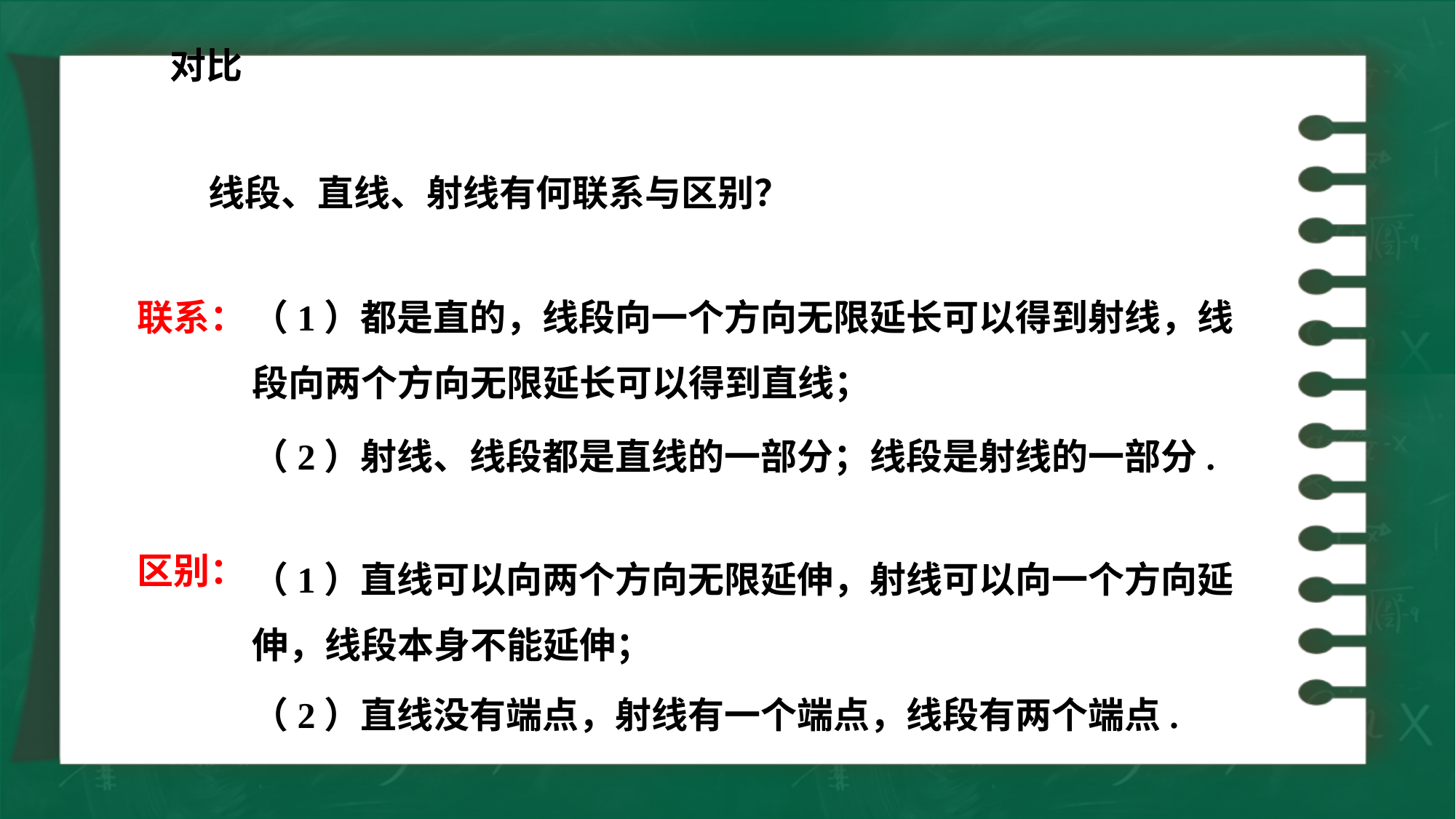

对比
线段、直线、射线有何联系与区别？
联系：
（1）都是直的，线段向一个方向无限延长可以得到射线，线段向两个方向无限延长可以得到直线；
（2）射线、线段都是直线的一部分；线段是射线的一部分.
（1）直线可以向两个方向无限延伸，射线可以向一个方向延伸，线段本身不能延伸；
区别：
（2）直线没有端点，射线有一个端点，线段有两个端点.